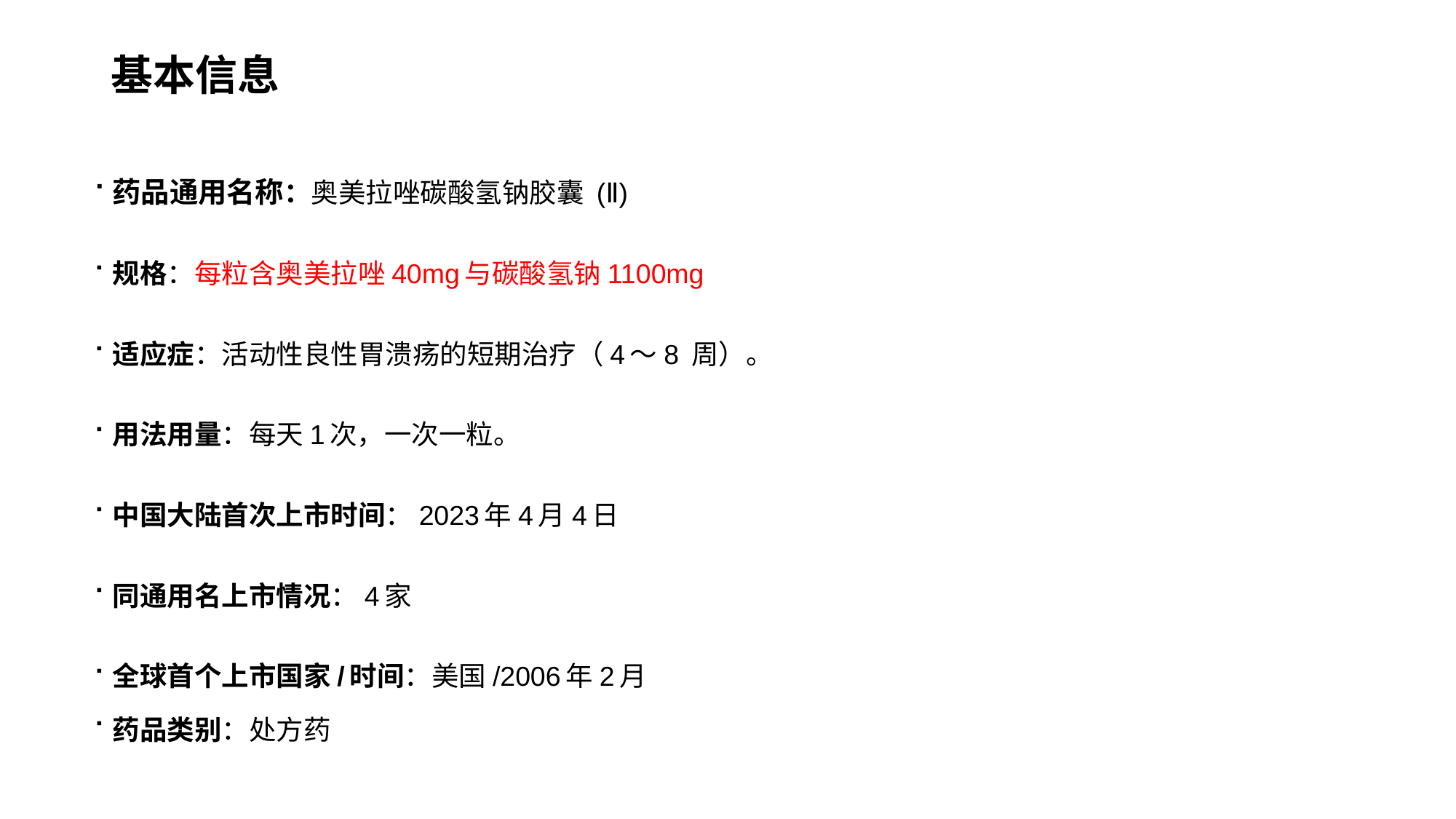

基本信息
药品通用名称：奥美拉唑碳酸氢钠胶囊 (Ⅱ)
规格：每粒含奥美拉唑40mg与碳酸氢钠1100mg
适应症：活动性良性胃溃疡的短期治疗（4～8 周）。
用法用量：每天1次，一次一粒。
中国大陆首次上市时间：2023年4月4日
同通用名上市情况：4家
全球首个上市国家/时间：美国/2006年2月
药品类别：处方药